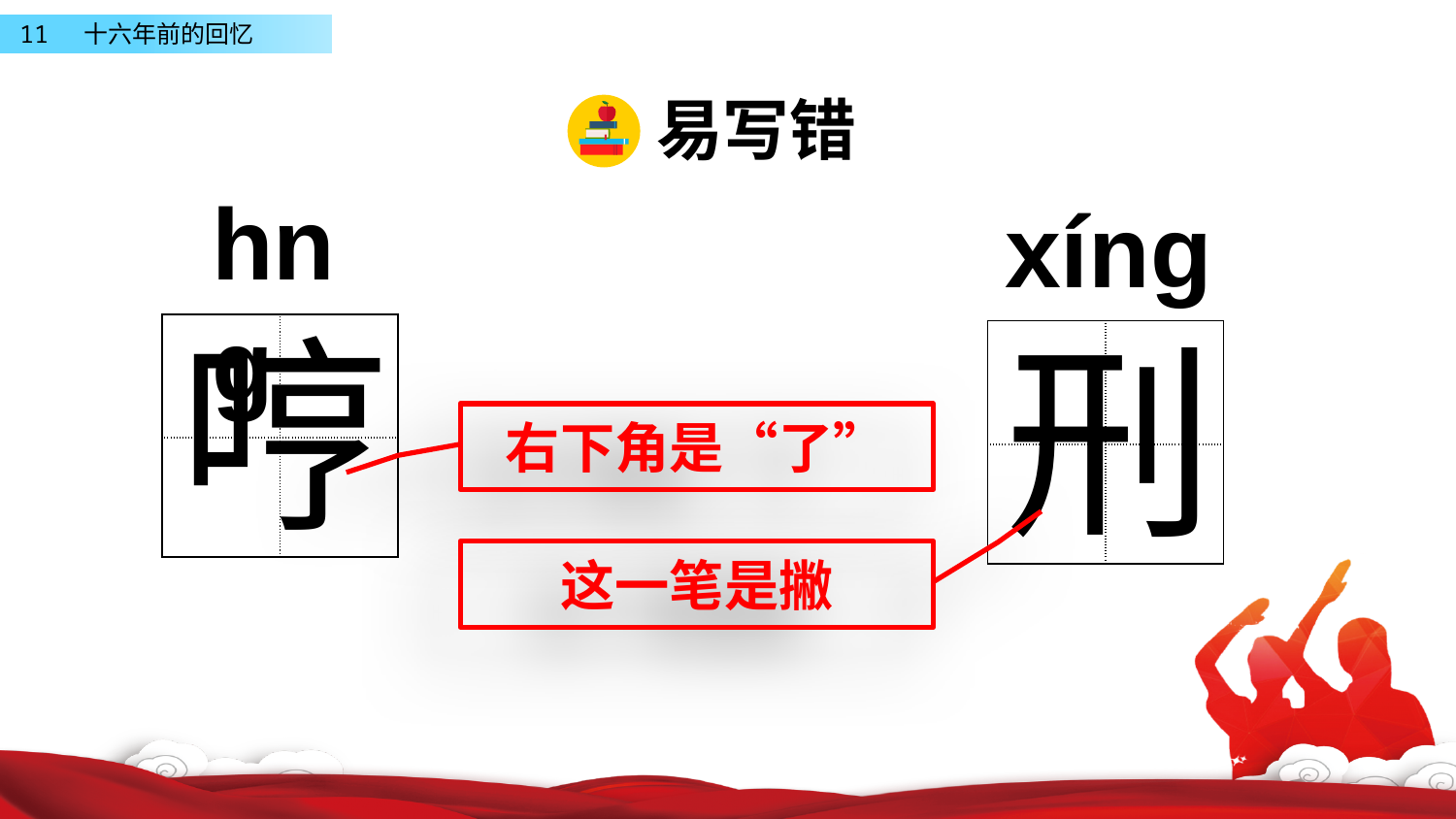

易写错

hnɡ
xínɡ

哼
刑
|  |  |
| --- | --- |
|  |  |
|  |  |
| --- | --- |
|  |  |
右下角是“了”
这一笔是撇